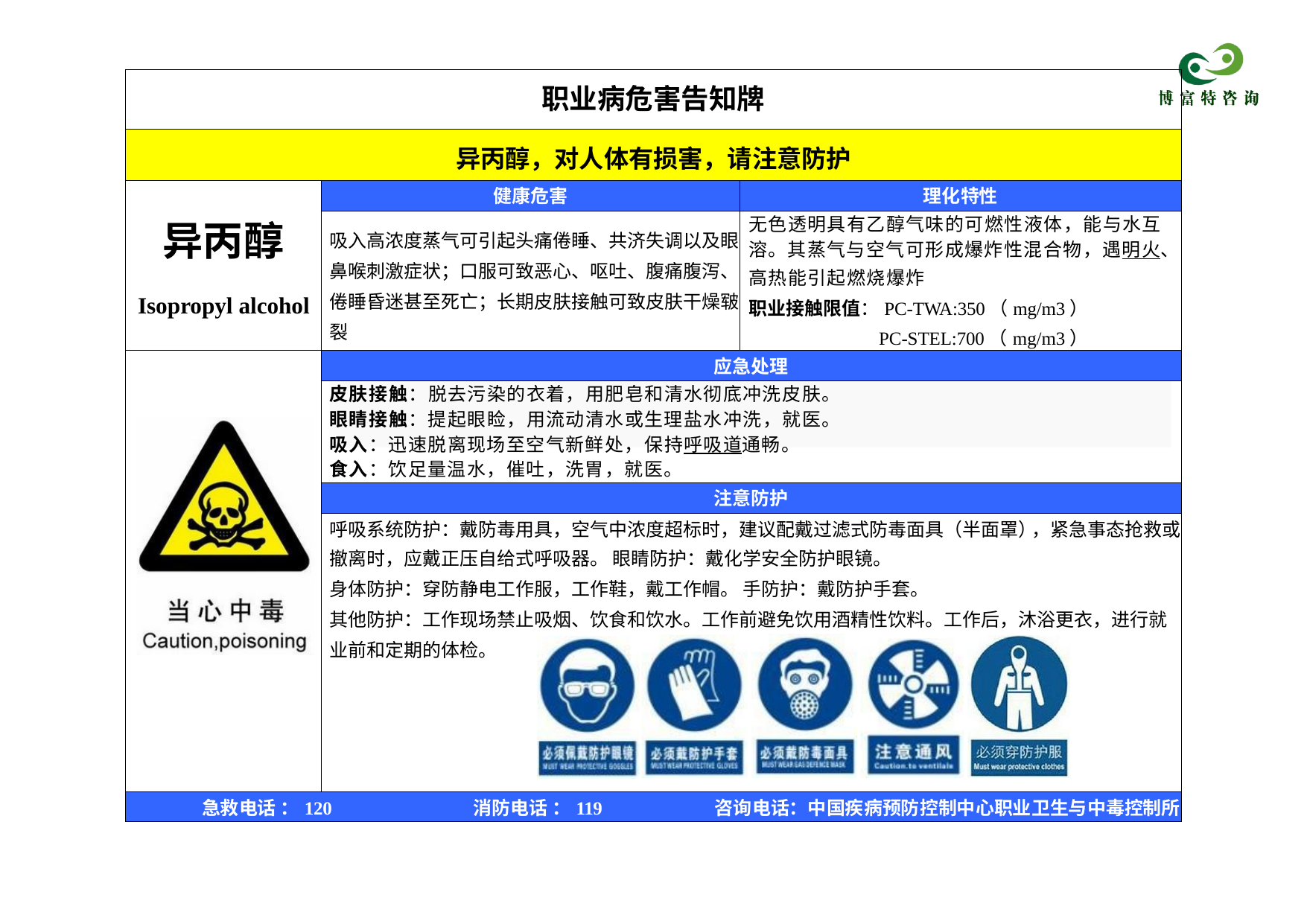

| 职业病危害告知牌 |  |  |
| --- | --- | --- |
| 异丙醇，对人体有损害，请注意防护 |  |  |
| 异丙醇 Isopropyl alcohol | 健康危害 | 理化特性 |
|  | 吸入高浓度蒸气可引起头痛倦睡、共济失调以及眼 鼻喉刺激症状；口服可致恶心、呕吐、腹痛腹泻、 倦睡昏迷甚至死亡；长期皮肤接触可致皮肤干燥皲 裂 | 无色透明具有乙醇气味的可燃性液体，能与水互 溶。其蒸气与空气可形成爆炸性混合物，遇明火、 高热能引起燃烧爆炸 职业接触限值：PC-TWA:350（mg/m3） PC-STEL:700（mg/m3） |
|  | 应急处理 |  |
|  | 皮肤接触：脱去污染的衣着，用肥皂和清水彻底冲洗皮肤。 眼睛接触：提起眼睑，用流动清水或生理盐水冲洗，就医。 吸入：迅速脱离现场至空气新鲜处，保持呼吸道通畅。 食入：饮足量温水，催吐，洗胃，就医。 |  |
|  | 注意防护 |  |
|  | 呼吸系统防护：戴防毒用具，空气中浓度超标时，建议配戴过滤式防毒面具（半面罩），紧急事态抢救或 撤离时，应戴正压自给式呼吸器。 眼睛防护：戴化学安全防护眼镜。 身体防护：穿防静电工作服，工作鞋，戴工作帽。 手防护：戴防护手套。 其他防护：工作现场禁止吸烟、饮食和饮水。工作前避免饮用酒精性饮料。工作后，沐浴更衣，进行就 业前和定期的体检。 |  |
| 急救电话 ：120 消防电话 ：119 咨询电话：中国疾病预防控制中心职业卫生与中毒控制所 |  |  |